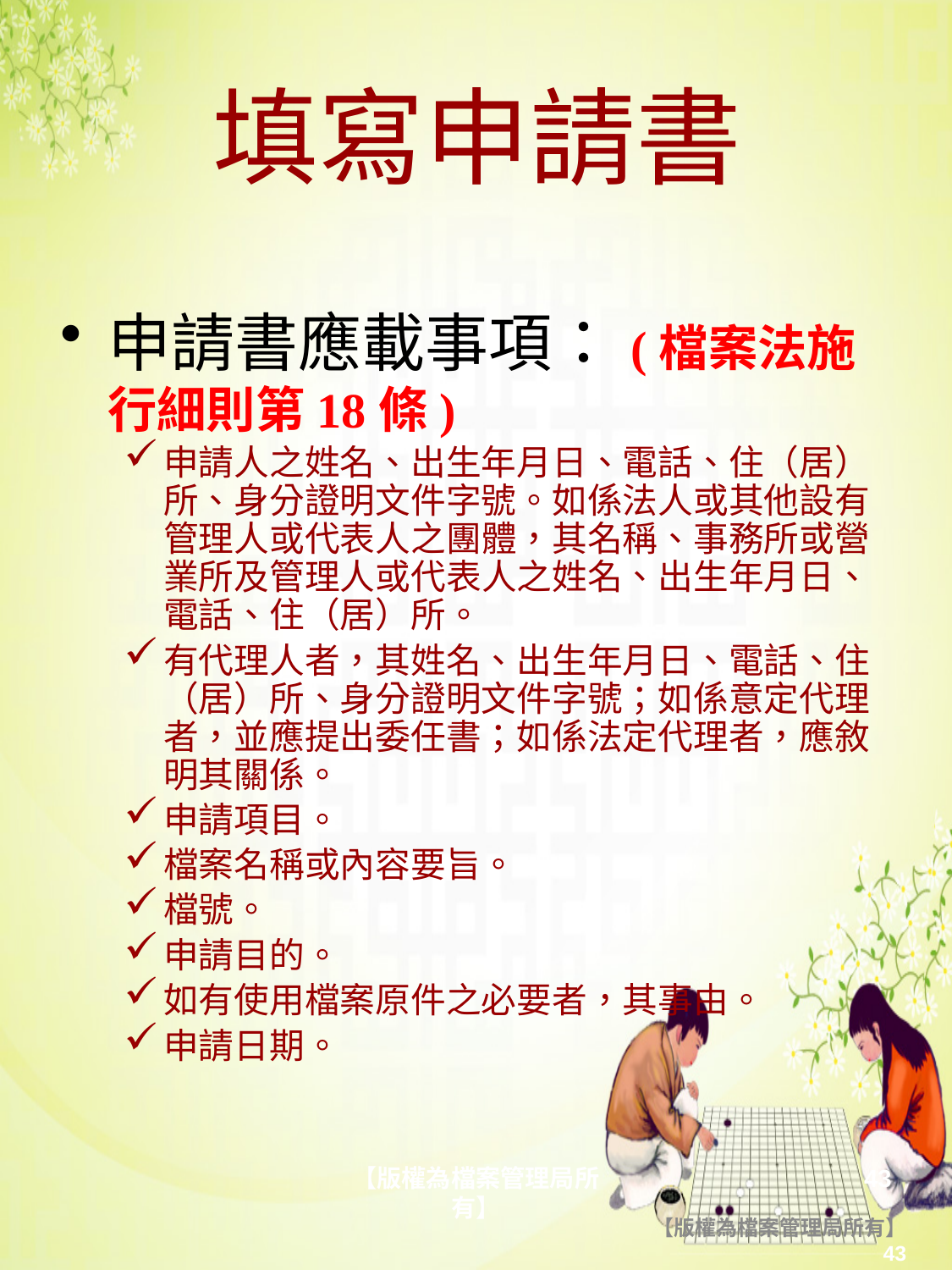

# 填寫申請書
申請書應載事項：(檔案法施行細則第18條)
申請人之姓名、出生年月日、電話、住（居）所、身分證明文件字號。如係法人或其他設有管理人或代表人之團體，其名稱、事務所或營業所及管理人或代表人之姓名、出生年月日、電話、住（居）所。
有代理人者，其姓名、出生年月日、電話、住（居）所、身分證明文件字號；如係意定代理者，並應提出委任書；如係法定代理者，應敘明其關係。
申請項目。
檔案名稱或內容要旨。
檔號。
申請目的。
如有使用檔案原件之必要者，其事由。
申請日期。

【版權為檔案管理局所有】
43
【版權為檔案管理局所有】
43